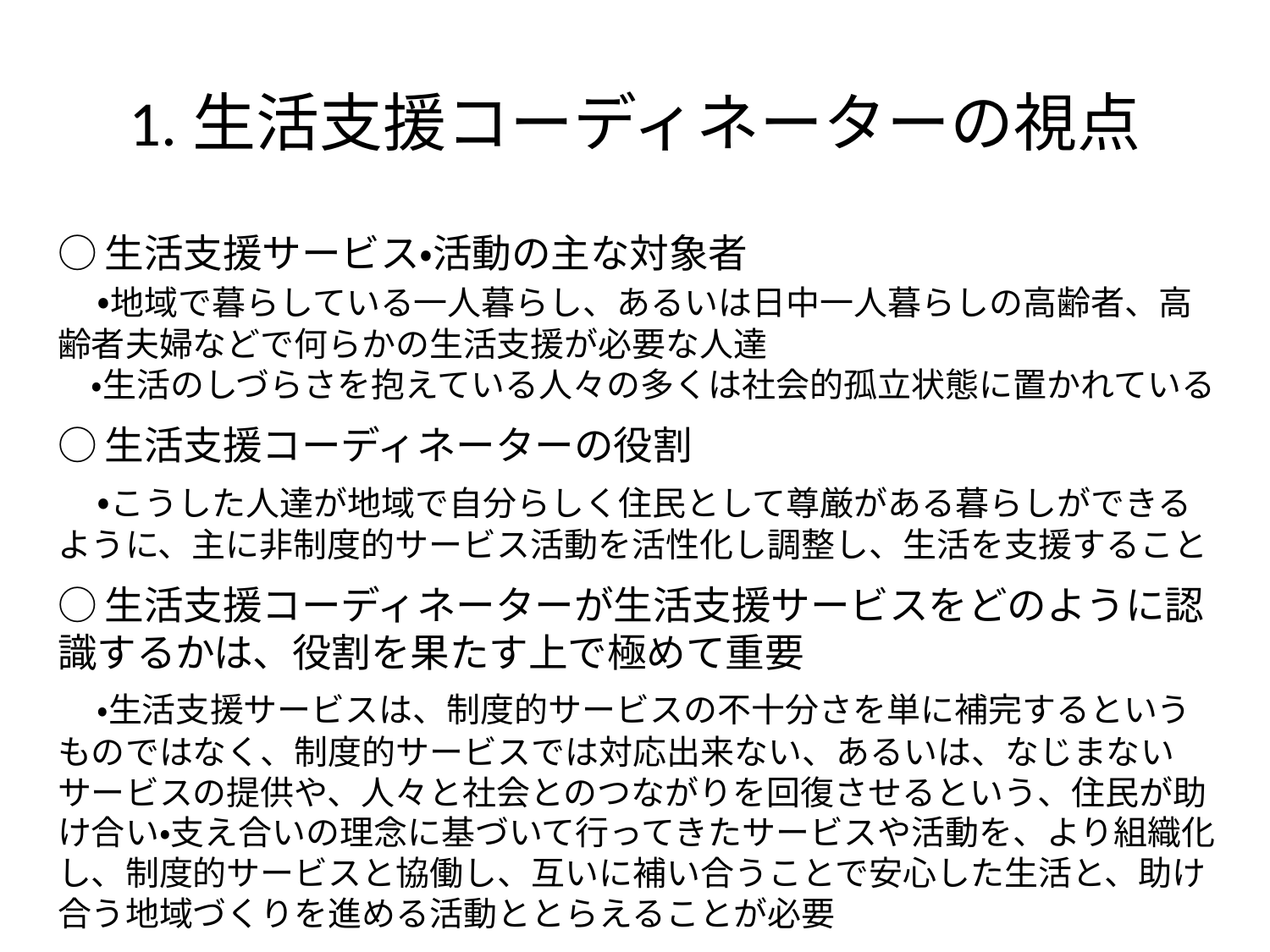

# 1.生活支援コーディネーターの視点
○生活支援サービス・活動の主な対象者
　・地域で暮らしている一人暮らし、あるいは日中一人暮らしの高齢者、高齢者夫婦などで何らかの生活支援が必要な人達
　・生活のしづらさを抱えている人々の多くは社会的孤立状態に置かれている
○生活支援コーディネーターの役割
　・こうした人達が地域で自分らしく住民として尊厳がある暮らしができるように、主に非制度的サービス活動を活性化し調整し、生活を支援すること
○生活支援コーディネーターが生活支援サービスをどのように認識するかは、役割を果たす上で極めて重要
　・生活支援サービスは、制度的サービスの不十分さを単に補完するというものではなく、制度的サービスでは対応出来ない、あるいは、なじまないサービスの提供や、人々と社会とのつながりを回復させるという、住民が助け合い・支え合いの理念に基づいて行ってきたサービスや活動を、より組織化し、制度的サービスと協働し、互いに補い合うことで安心した生活と、助け合う地域づくりを進める活動ととらえることが必要